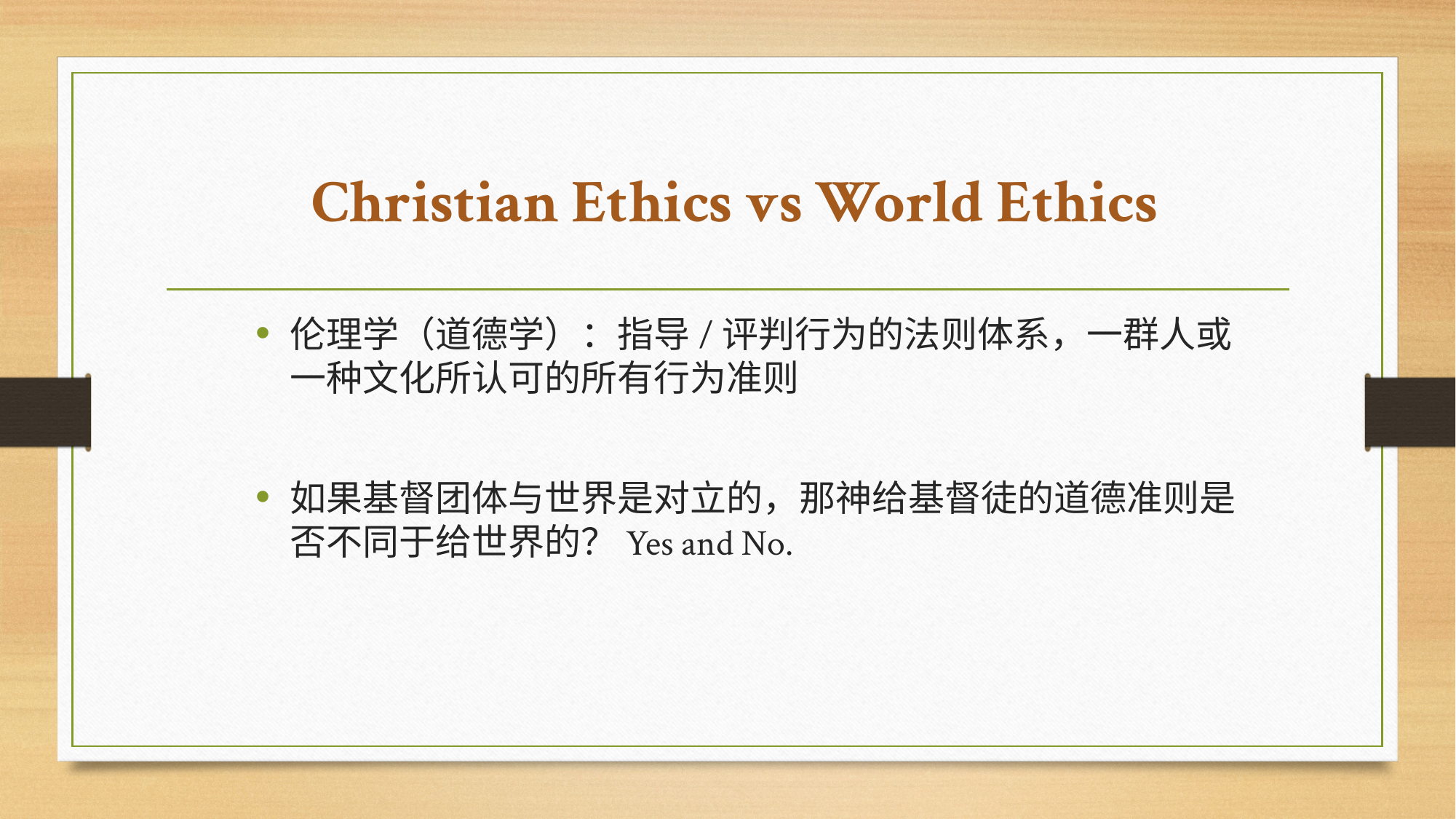

# Christian Ethics vs World Ethics
伦理学（道德学）：指导/评判行为的法则体系，一群人或一种文化所认可的所有行为准则

如果基督团体与世界是对立的，那神给基督徒的道德准则是否不同于给世界的？Yes and No.